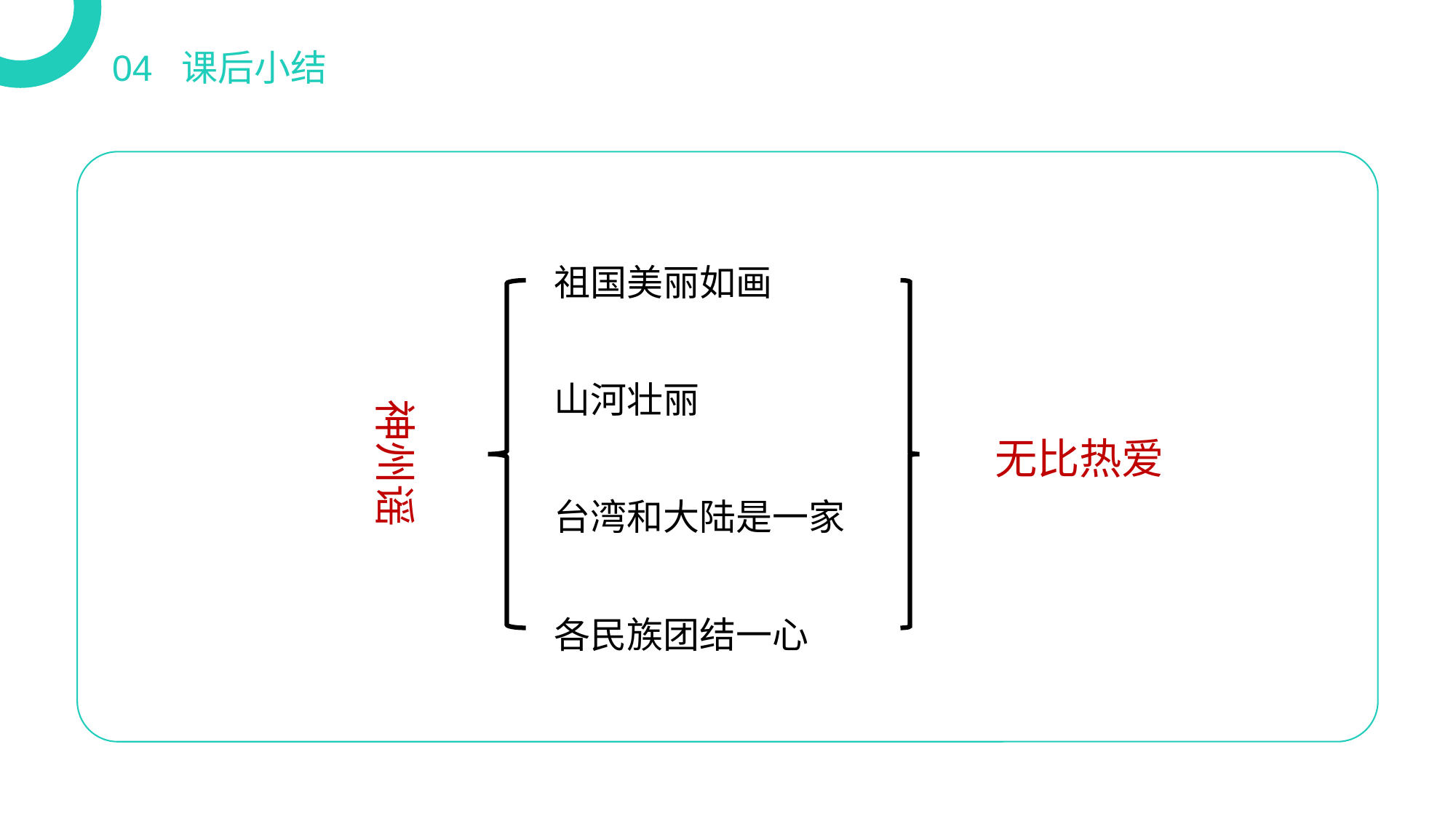

04  课后小结
祖国美丽如画

山河壮丽
神州谣
无比热爱
台湾和大陆是一家
各民族团结一心